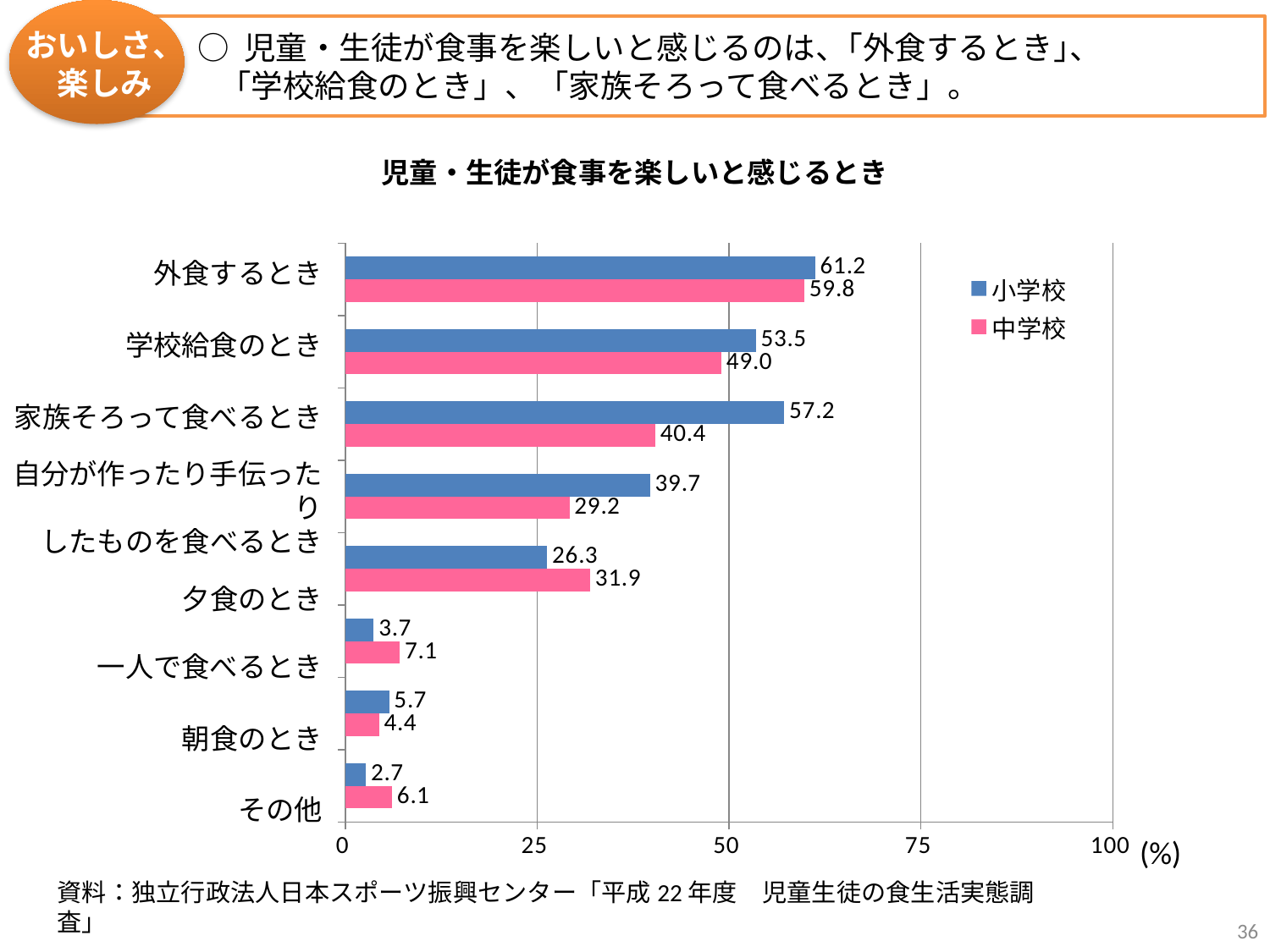

おいしさ、
楽しみ
○ 児童・生徒が食事を楽しいと感じるのは、｢外食するとき｣、
  「学校給食のとき」、「家族そろって食べるとき」。
児童・生徒が食事を楽しいと感じるとき

### Chart

| Category | 中学校 | 小学校 |
|---|---|---|
| その他 | 6.1 | 2.7 |
| 朝食のとき | 4.4 | 5.7 |
| 一人で食べるとき | 7.1 | 3.7 |
| 夕食のとき | 31.9 | 26.3 |
| 自分が作ったり手伝ったり
したものを食べるとき | 29.2 | 39.7 |
| 家族そろって食べるとき | 40.4 | 57.2 |
| 学校給食のとき | 49.0 | 53.5 |
| 外食するとき | 59.8 | 61.2 |
外食するとき

学校給食のとき

家族そろって食べるとき

自分が作ったり手伝ったり
したものを食べるとき

夕食のとき

一人で食べるとき

朝食のとき

その他

(%)
資料：独立行政法人日本スポーツ振興センター「平成22年度　児童生徒の食生活実態調査」
36